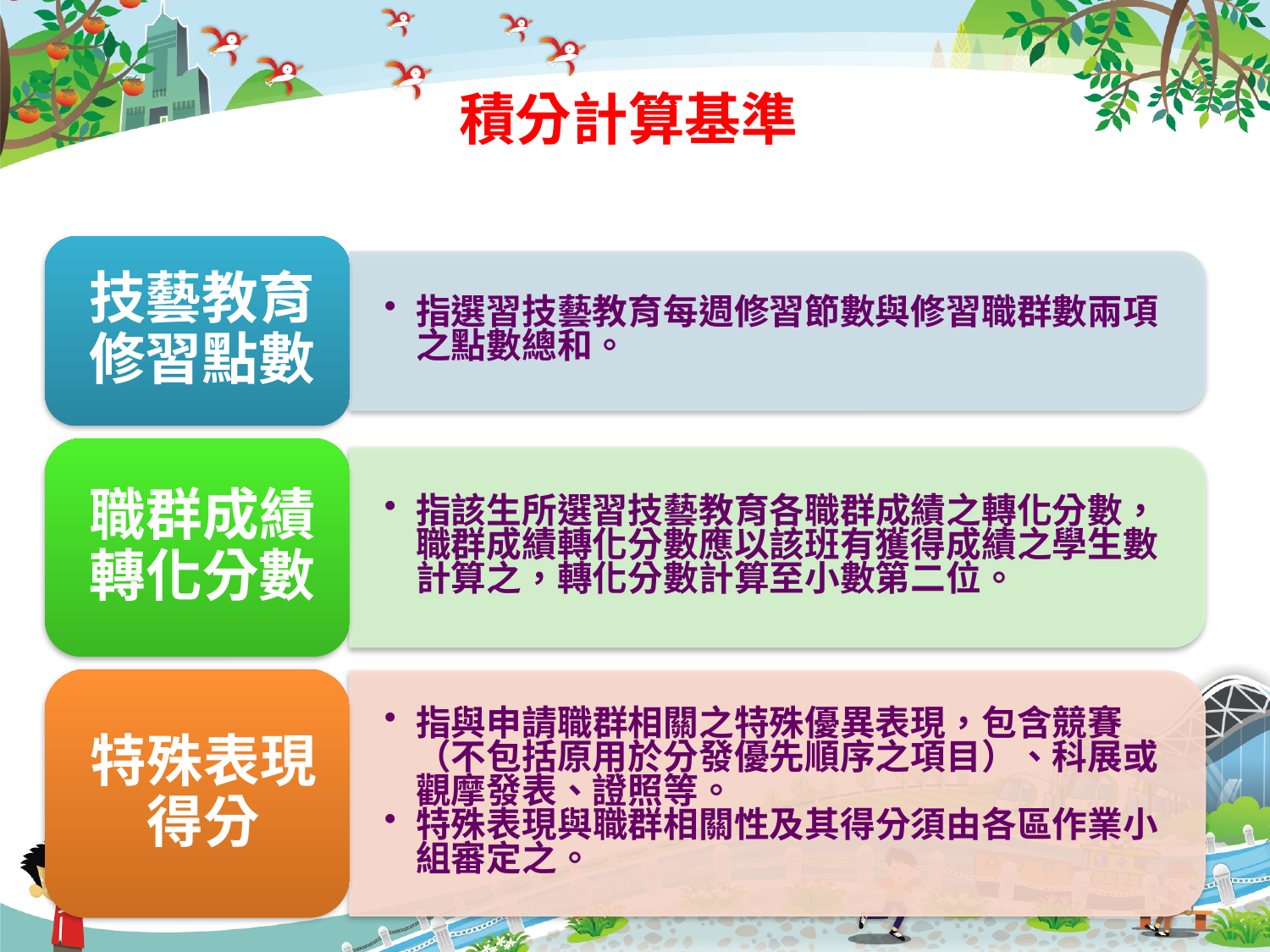

# 積分計算基準
指選習技藝教育每週修習節數與修習職群數兩項之點數總和。
技藝教育
修習點數
指該生所選習技藝教育各職群成績之轉化分數，職群成績轉化分數應以該班有獲得成績之學生數計算之，轉化分數計算至小數第二位。
職群成績
轉化分數
指與申請職群相關之特殊優異表現，包含競賽（不包括原用於分發優先順序之項目）、科展或觀摩發表、證照等。
特殊表現與職群相關性及其得分須由各區作業小組審定之。
特殊表現
得分
70